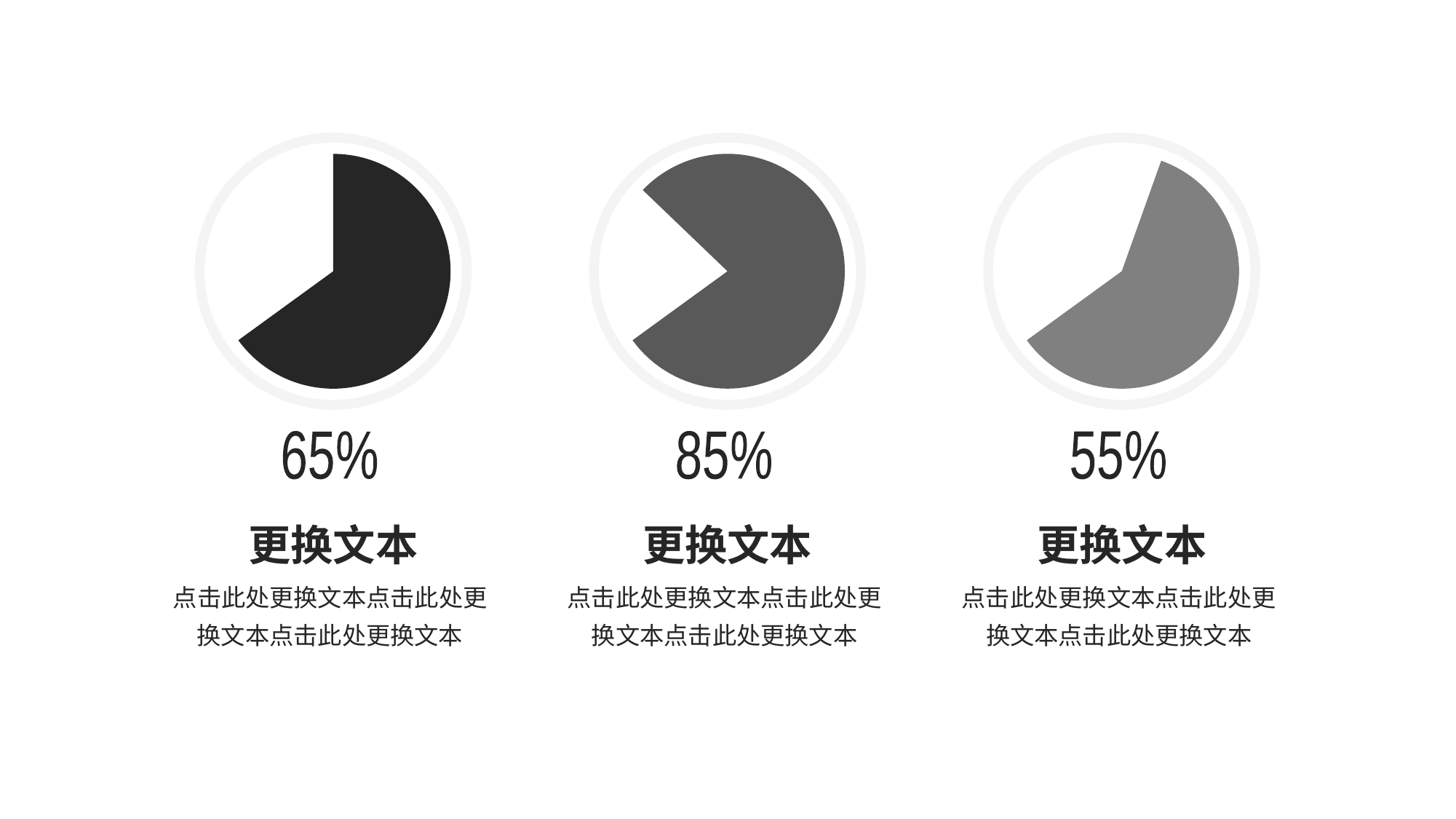

65%
85%
55%
更换文本
更换文本
更换文本
点击此处更换文本点击此处更换文本点击此处更换文本
点击此处更换文本点击此处更换文本点击此处更换文本
点击此处更换文本点击此处更换文本点击此处更换文本